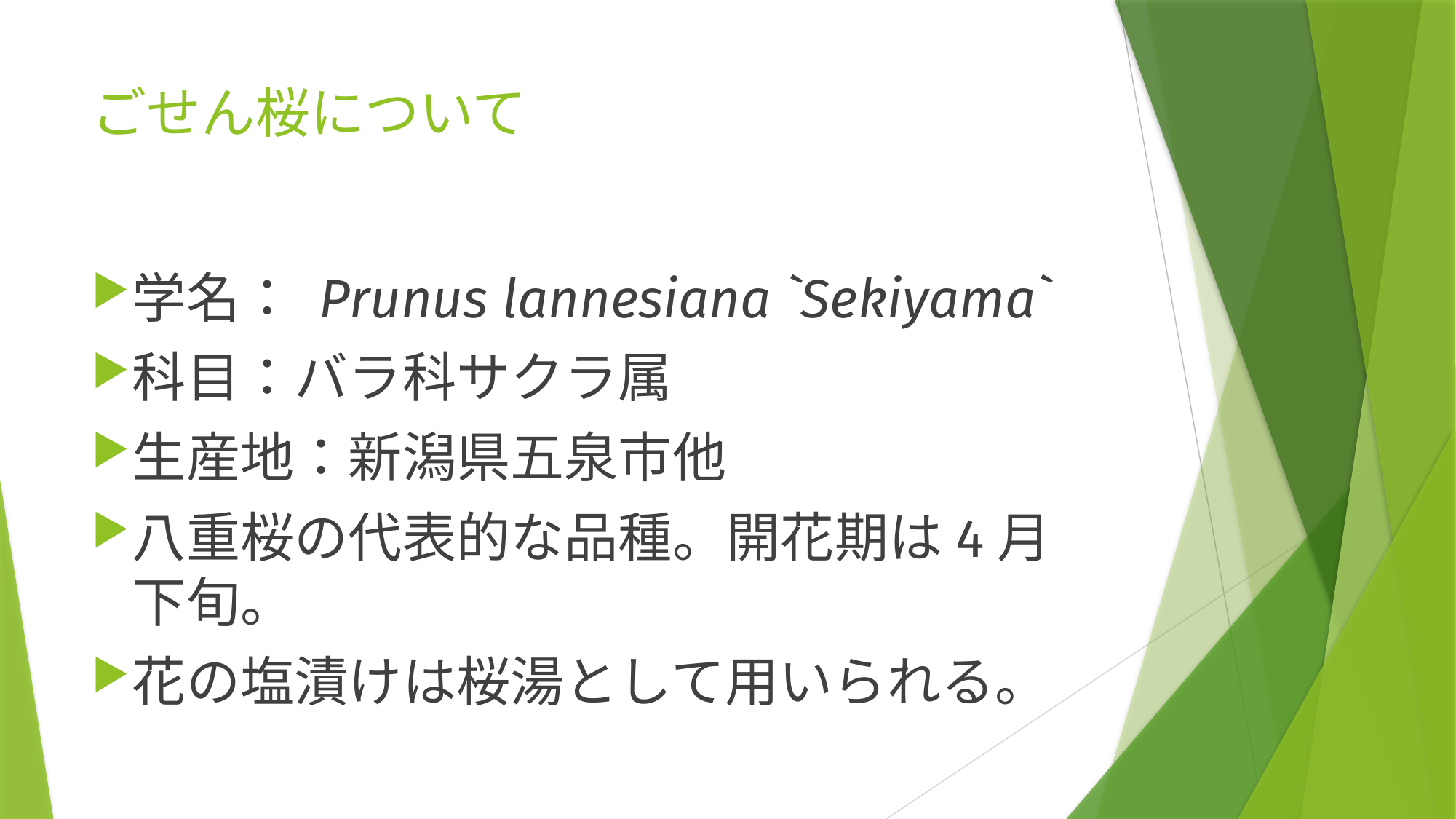

# ごせん桜について
学名： Prunus lannesiana `Sekiyama`
科目：バラ科サクラ属
生産地：新潟県五泉市他
八重桜の代表的な品種。開花期は4月下旬。
花の塩漬けは桜湯として用いられる。